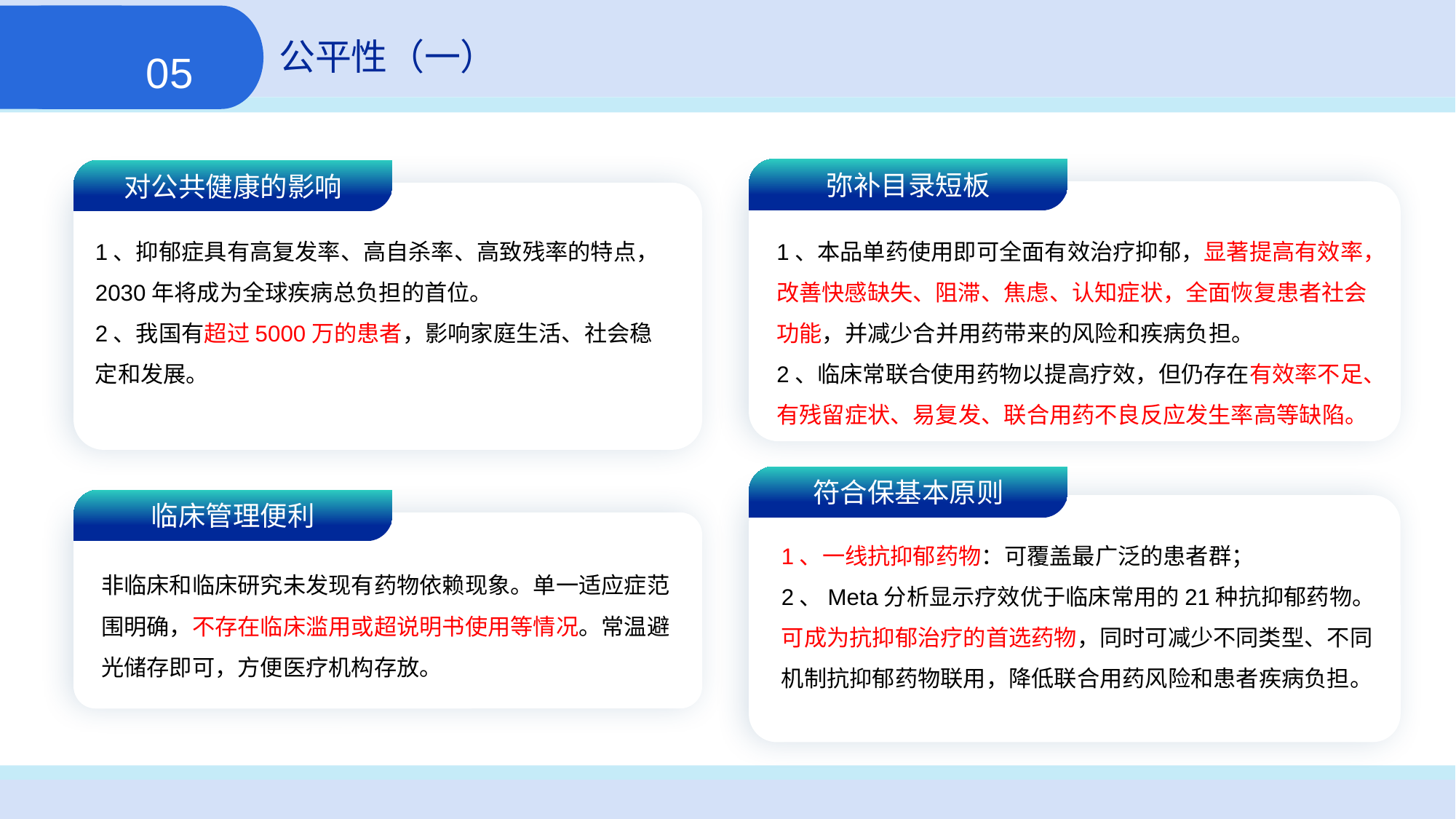

公平性（一）
05

弥补目录短板

对公共健康的影响

1、本品单药使用即可全面有效治疗抑郁，显著提高有效率，改善快感缺失、阻滞、焦虑、认知症状，全面恢复患者社会功能，并减少合并用药带来的风险和疾病负担。
2、临床常联合使用药物以提高疗效，但仍存在有效率不足、有残留症状、易复发、联合用药不良反应发生率高等缺陷。
1、抑郁症具有高复发率、高自杀率、高致残率的特点，2030年将成为全球疾病总负担的首位。
2、我国有超过5000万的患者，影响家庭生活、社会稳定和发展。
符合保基本原则
临床管理便利

1、一线抗抑郁药物：可覆盖最广泛的患者群；
2、Meta分析显示疗效优于临床常用的21种抗抑郁药物。可成为抗抑郁治疗的首选药物，同时可减少不同类型、不同机制抗抑郁药物联用，降低联合用药风险和患者疾病负担。

非临床和临床研究未发现有药物依赖现象。单一适应症范围明确，不存在临床滥用或超说明书使用等情况。常温避光储存即可，方便医疗机构存放。